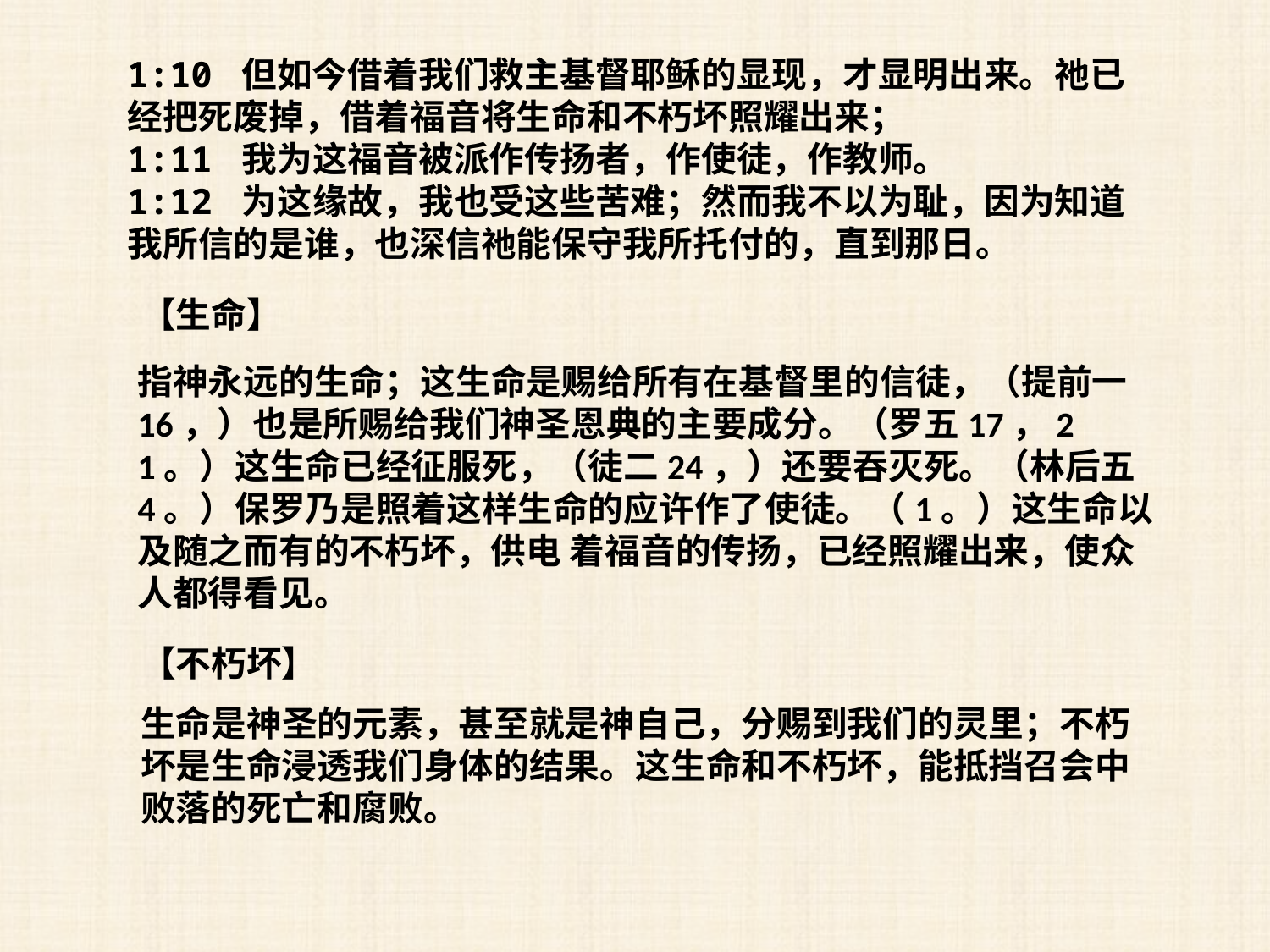

1:10 但如今借着我们救主基督耶稣的显现，才显明出来。祂已经把死废掉，借着福音将生命和不朽坏照耀出来；
1:11 我为这福音被派作传扬者，作使徒，作教师。
1:12 为这缘故，我也受这些苦难；然而我不以为耻，因为知道我所信的是谁，也深信祂能保守我所托付的，直到那日。
【生命】
指神永远的生命；这生命是赐给所有在基督里的信徒，（提前一16，）也是所赐给我们神圣恩典的主要成分。（罗五17，21。）这生命已经征服死，（徒二24，）还要吞灭死。（林后五4。）保罗乃是照着这样生命的应许作了使徒。（1。）这生命以及随之而有的不朽坏，供电 着福音的传扬，已经照耀出来，使众人都得看见。
【不朽坏】
生命是神圣的元素，甚至就是神自己，分赐到我们的灵里；不朽坏是生命浸透我们身体的结果。这生命和不朽坏，能抵挡召会中败落的死亡和腐败。